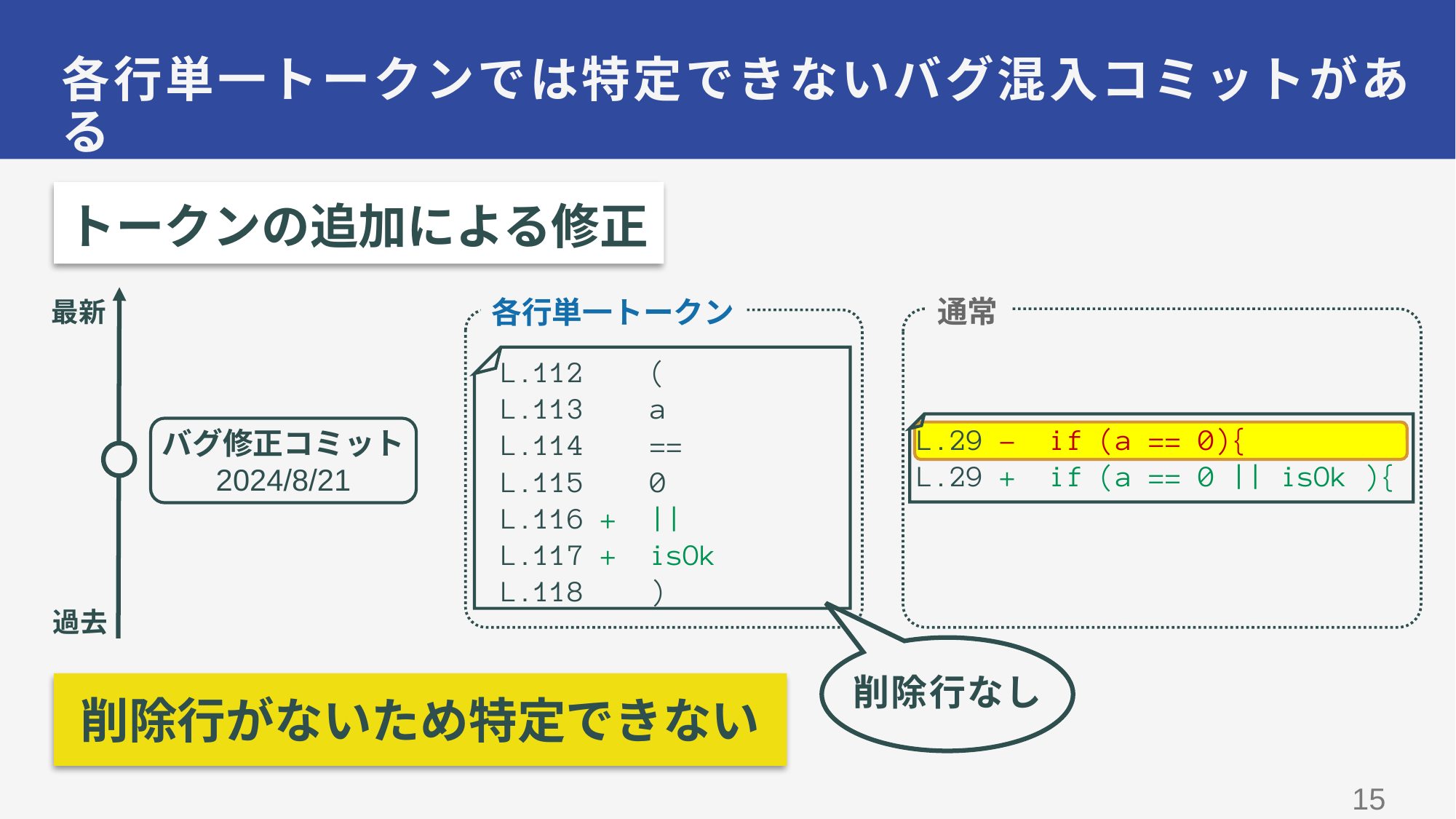

# 各行単一トークンでは特定できないバグ混入コミットがある

トークンの追加による修正
通常
各行単一トークン
最新

L.112    (
L.113    a
L.114    ==
L.115    0
L.116 +  ||
L.117 +  isOk
L.118    )

L.29 -  if (a == 0){
L.29 +  if (a == 0 || isOk ){
バグ修正コミット
2024/8/21

過去
削除行なし

削除行がないため特定できない
15